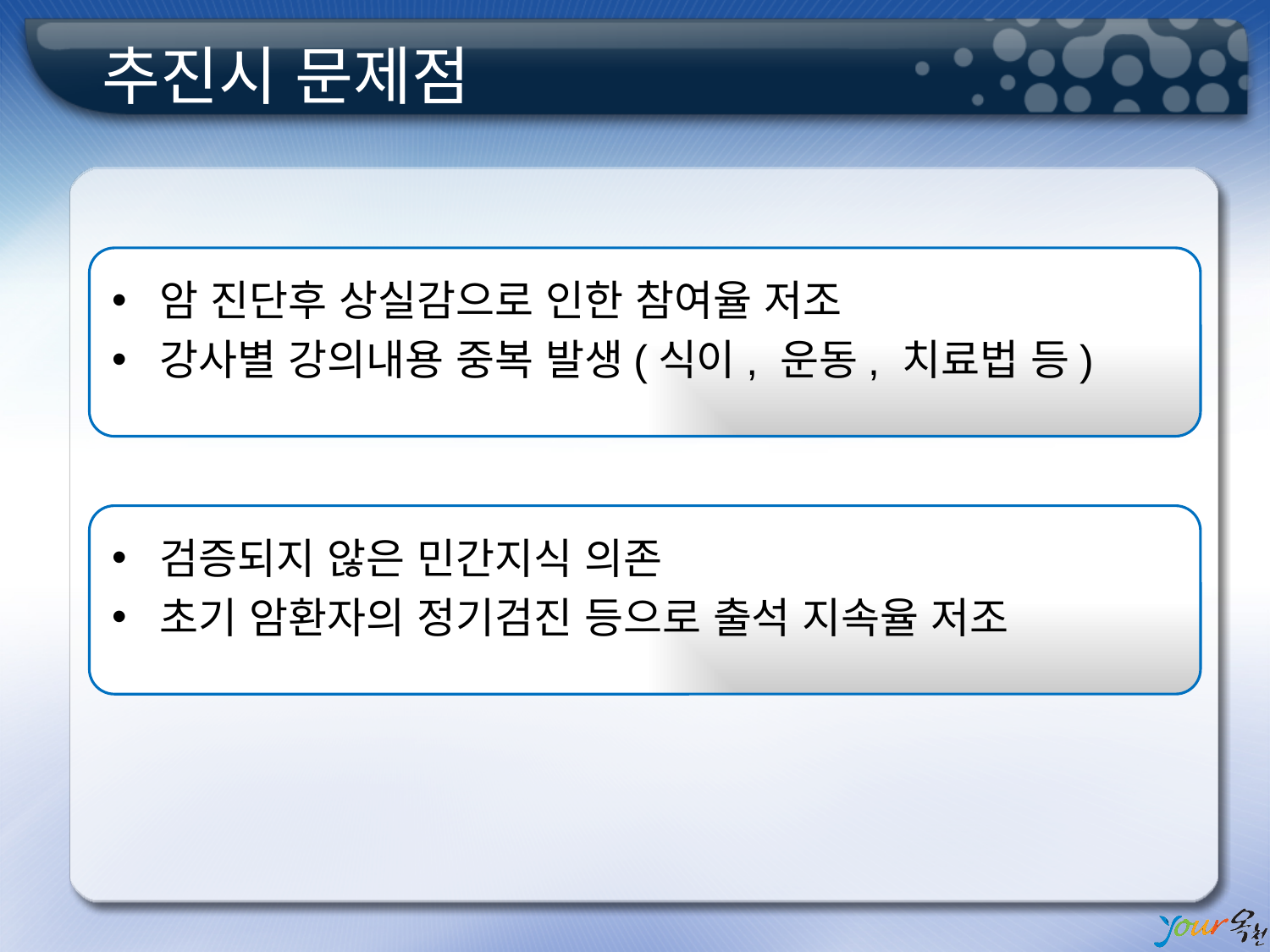

# 추진시 문제점

암 진단후 상실감으로 인한 참여율 저조
강사별 강의내용 중복 발생(식이, 운동, 치료법 등)

검증되지 않은 민간지식 의존
초기 암환자의 정기검진 등으로 출석 지속율 저조